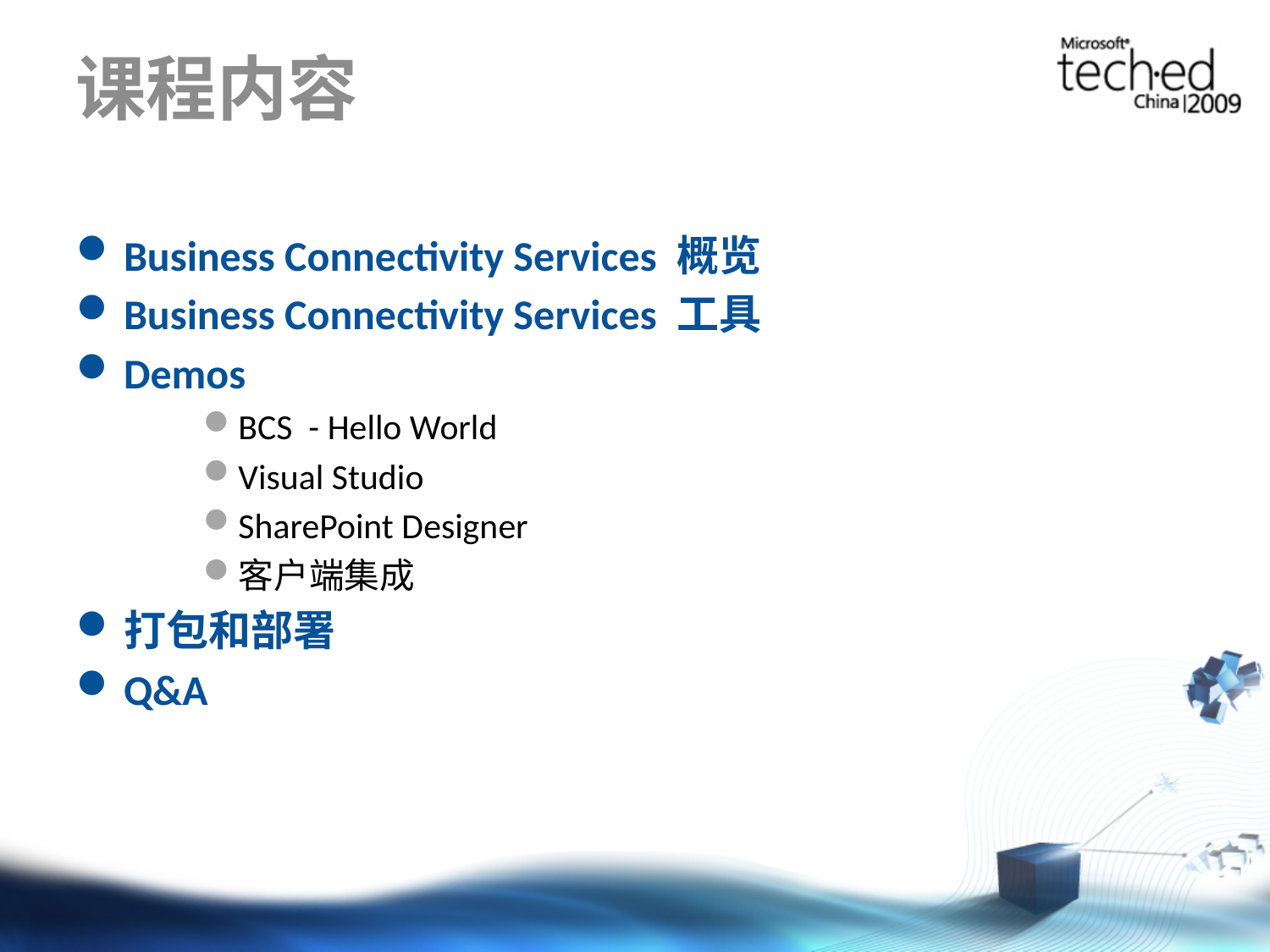

# 课程内容
Business Connectivity Services 概览
Business Connectivity Services 工具
Demos
BCS  - Hello World
Visual Studio
SharePoint Designer
客户端集成
打包和部署
Q&A